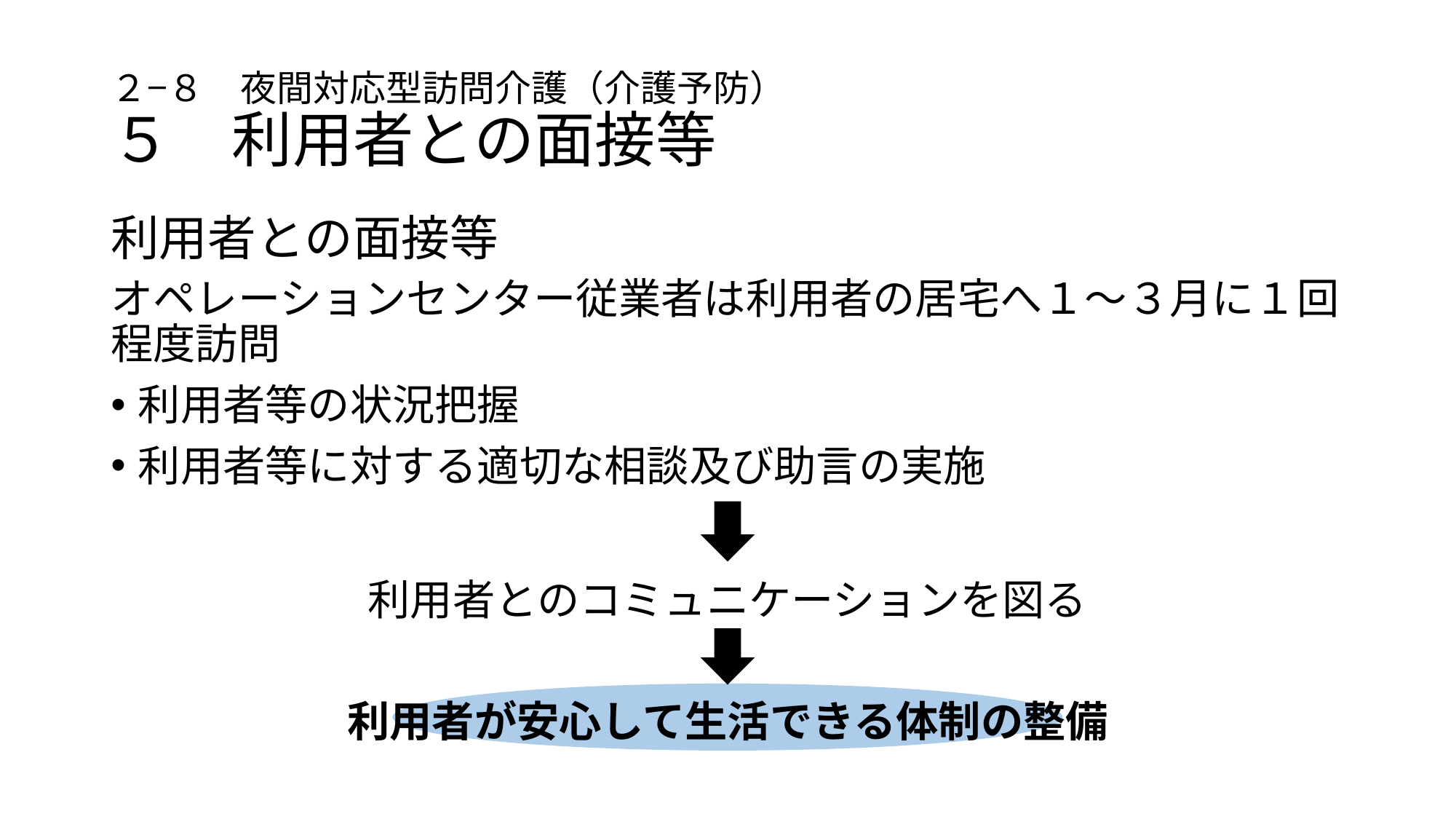

# ２−８　夜間対応型訪問介護（介護予防） ５　利用者との面接等
利用者との面接等
オペレーションセンター従業者は利用者の居宅へ１～３月に１回程度訪問
利用者等の状況把握
利用者等に対する適切な相談及び助言の実施
利用者とのコミュニケーションを図る

利用者が安心して生活できる体制の整備